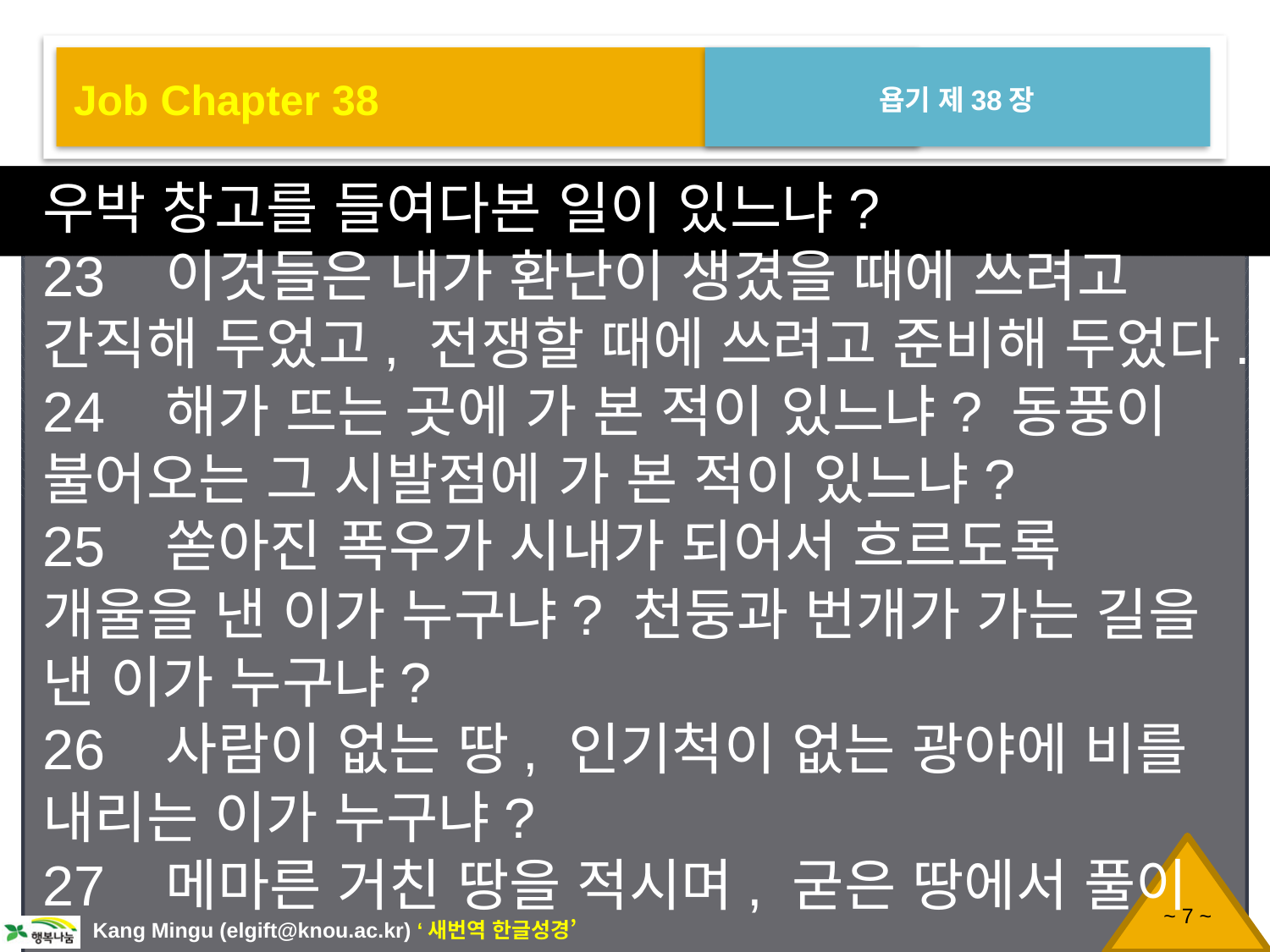

Job Chapter 38
욥기 제38장
우박 창고를 들여다본 일이 있느냐?
23   이것들은 내가 환난이 생겼을 때에 쓰려고 간직해 두었고, 전쟁할 때에 쓰려고 준비해 두었다.
24   해가 뜨는 곳에 가 본 적이 있느냐? 동풍이 불어오는 그 시발점에 가 본 적이 있느냐?
25   쏟아진 폭우가 시내가 되어서 흐르도록 개울을 낸 이가 누구냐? 천둥과 번개가 가는 길을 낸 이가 누구냐?
26   사람이 없는 땅, 인기척이 없는 광야에 비를 내리는 이가 누구냐?
27   메마른 거친 땅을 적시며, 굳은 땅에서 풀이